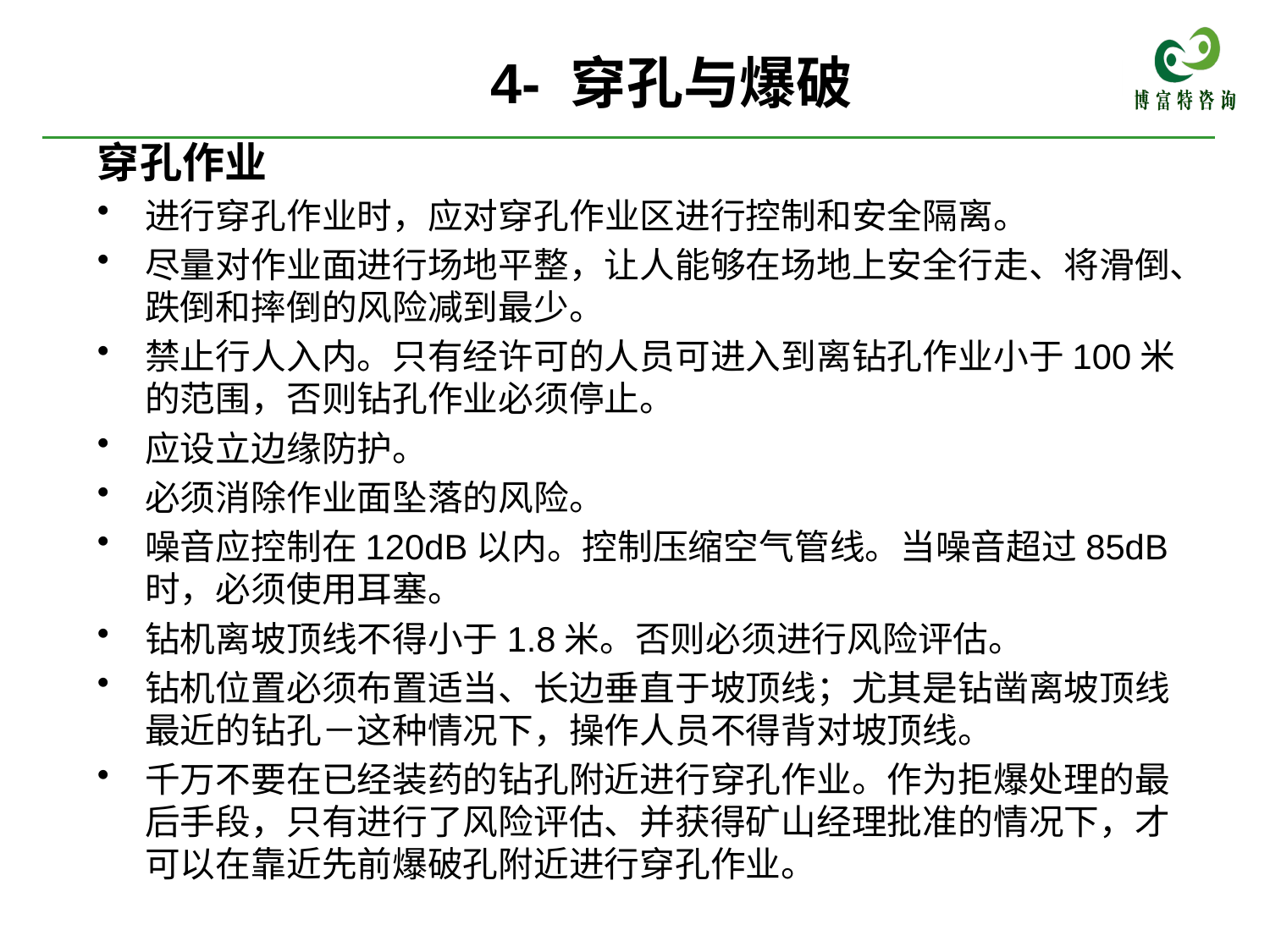

# 4- 穿孔与爆破

穿孔作业
进行穿孔作业时，应对穿孔作业区进行控制和安全隔离。
尽量对作业面进行场地平整，让人能够在场地上安全行走、将滑倒、跌倒和摔倒的风险减到最少。
禁止行人入内。只有经许可的人员可进入到离钻孔作业小于100米的范围，否则钻孔作业必须停止。
应设立边缘防护。
必须消除作业面坠落的风险。
噪音应控制在120dB以内。控制压缩空气管线。当噪音超过85dB时，必须使用耳塞。
钻机离坡顶线不得小于1.8米。否则必须进行风险评估。
钻机位置必须布置适当、长边垂直于坡顶线；尤其是钻凿离坡顶线最近的钻孔－这种情况下，操作人员不得背对坡顶线。
千万不要在已经装药的钻孔附近进行穿孔作业。作为拒爆处理的最后手段，只有进行了风险评估、并获得矿山经理批准的情况下，才可以在靠近先前爆破孔附近进行穿孔作业。
23